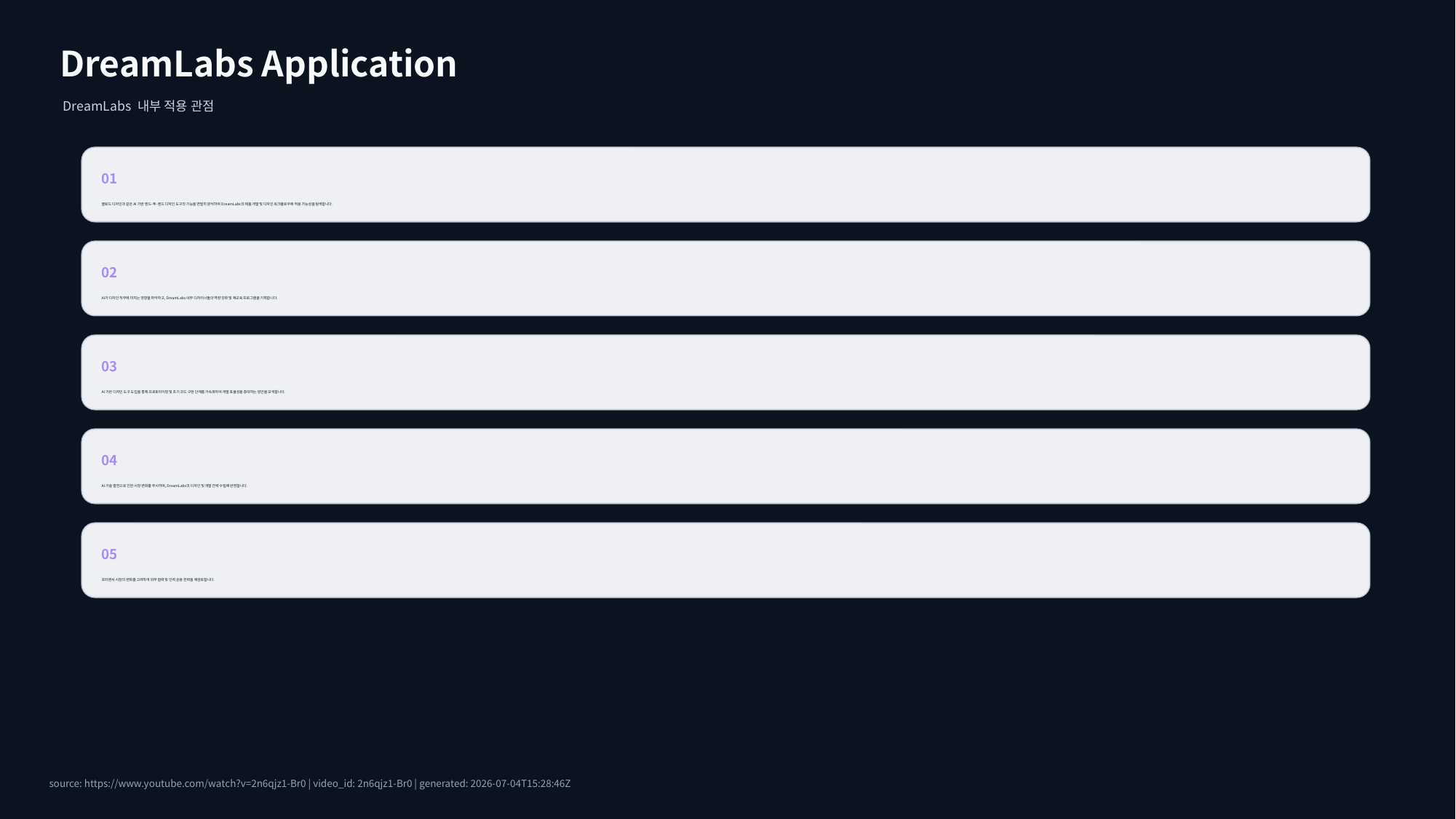

DreamLabs Application
DreamLabs 내부 적용 관점

01
클로드 디자인과 같은 AI 기반 엔드-투-엔드 디자인 도구의 기능을 면밀히 분석하여 DreamLabs의 제품 개발 및 디자인 워크플로우에 적용 가능성을 탐색합니다.

02
AI가 디자인 직무에 미치는 영향을 파악하고, DreamLabs 내부 디자이너들의 역량 강화 및 재교육 프로그램을 기획합니다.

03
AI 기반 디자인 도구 도입을 통해 프로토타이핑 및 초기 코드 구현 단계를 가속화하여 개발 효율성을 증대하는 방안을 모색합니다.

04
AI 기술 발전으로 인한 시장 변화를 주시하며, DreamLabs의 디자인 및 개발 전략 수립에 반영합니다.

05
프리랜서 시장의 변화를 고려하여 외부 협력 및 인력 운용 전략을 재검토합니다.
source: https://www.youtube.com/watch?v=2n6qjz1-Br0 | video_id: 2n6qjz1-Br0 | generated: 2026-07-04T15:28:46Z